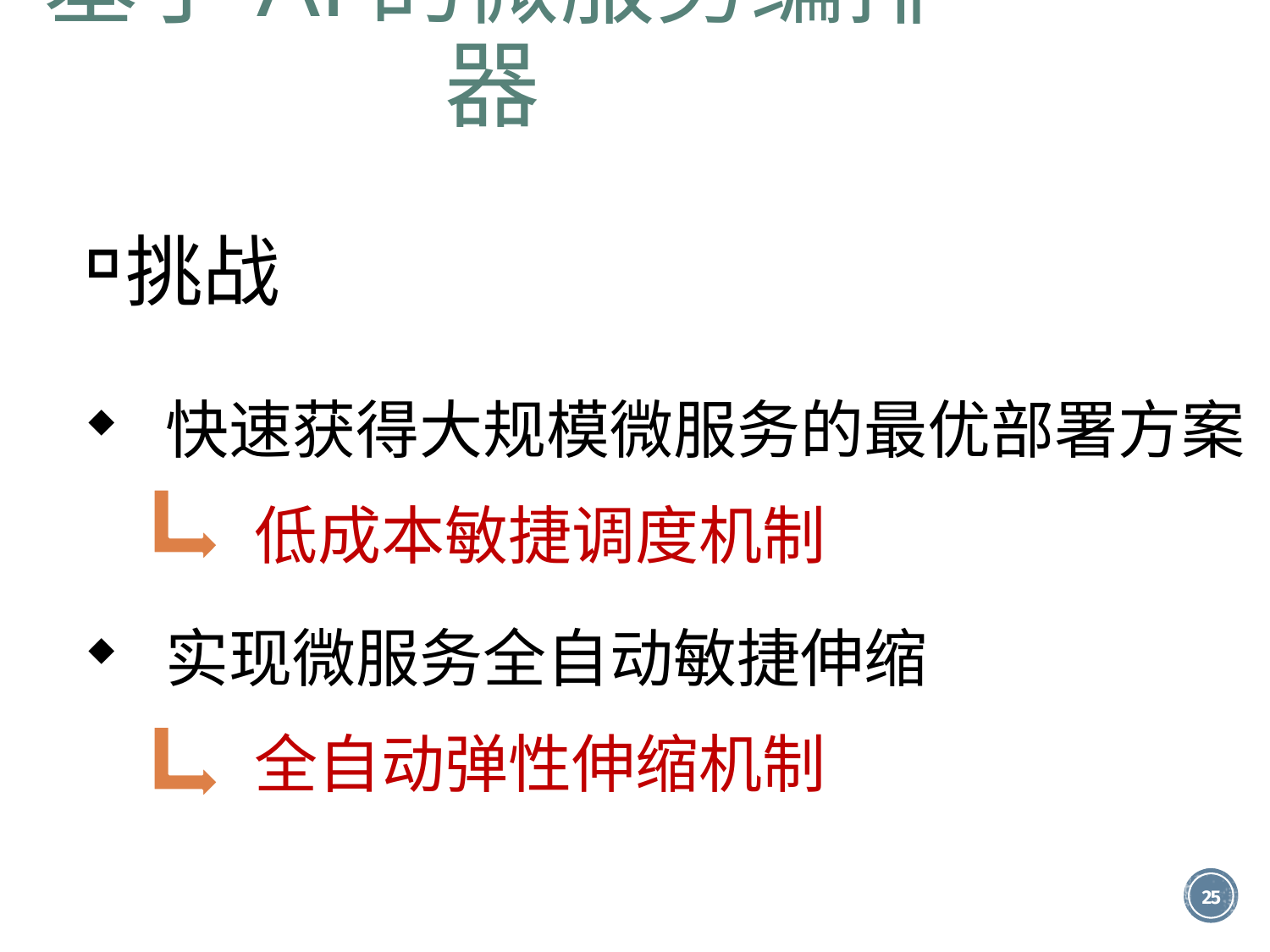

基于AI的微服务编排器
挑战
快速获得大规模微服务的最优部署方案

实现微服务全自动敏捷伸缩
低成本敏捷调度机制

全自动弹性伸缩机制

25